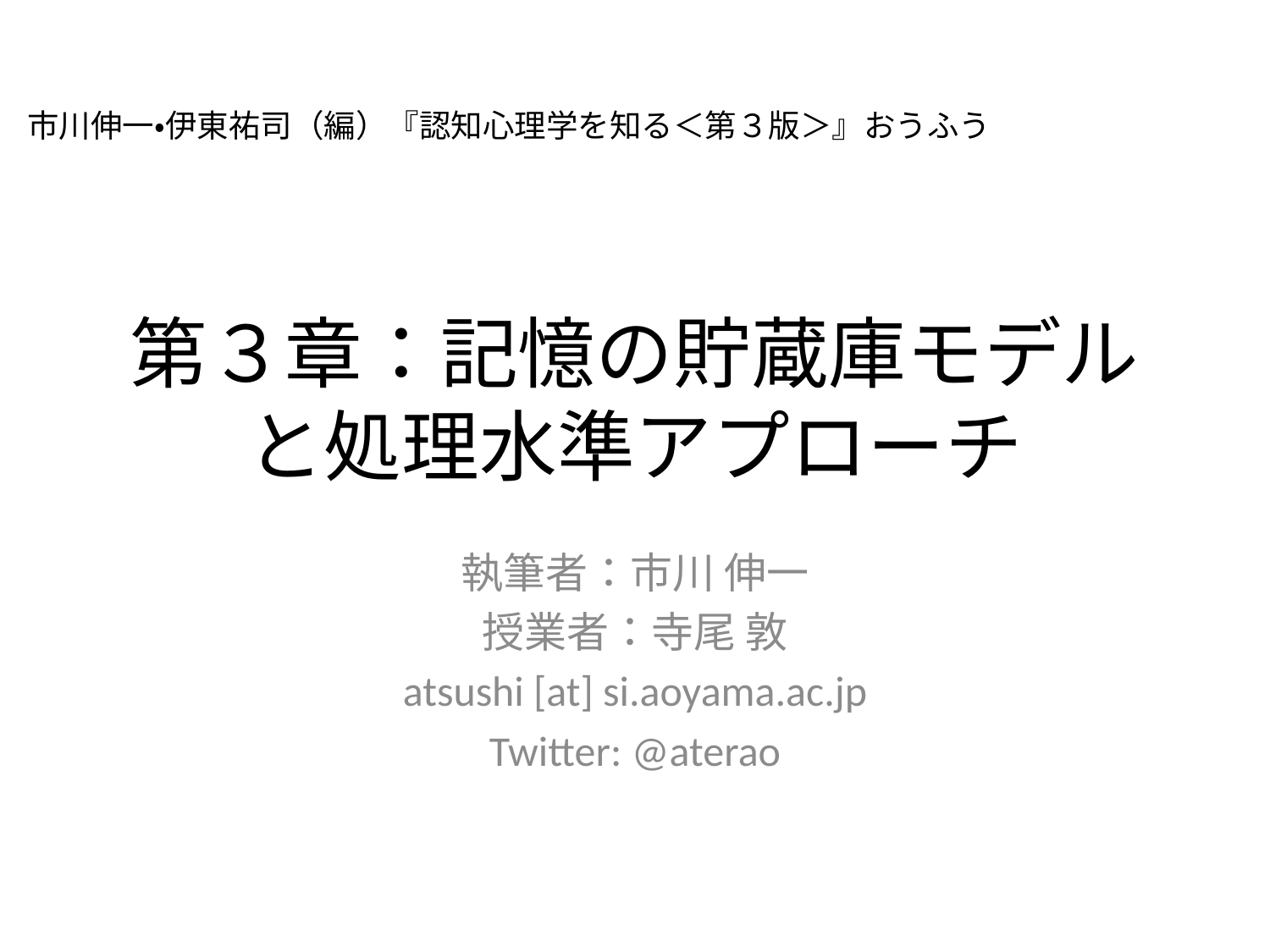

市川伸一・伊東祐司（編）『認知心理学を知る＜第３版＞』おうふう
# 第３章：記憶の貯蔵庫モデルと処理水準アプローチ
執筆者：市川 伸一
授業者：寺尾 敦
atsushi [at] si.aoyama.ac.jp
Twitter: @aterao